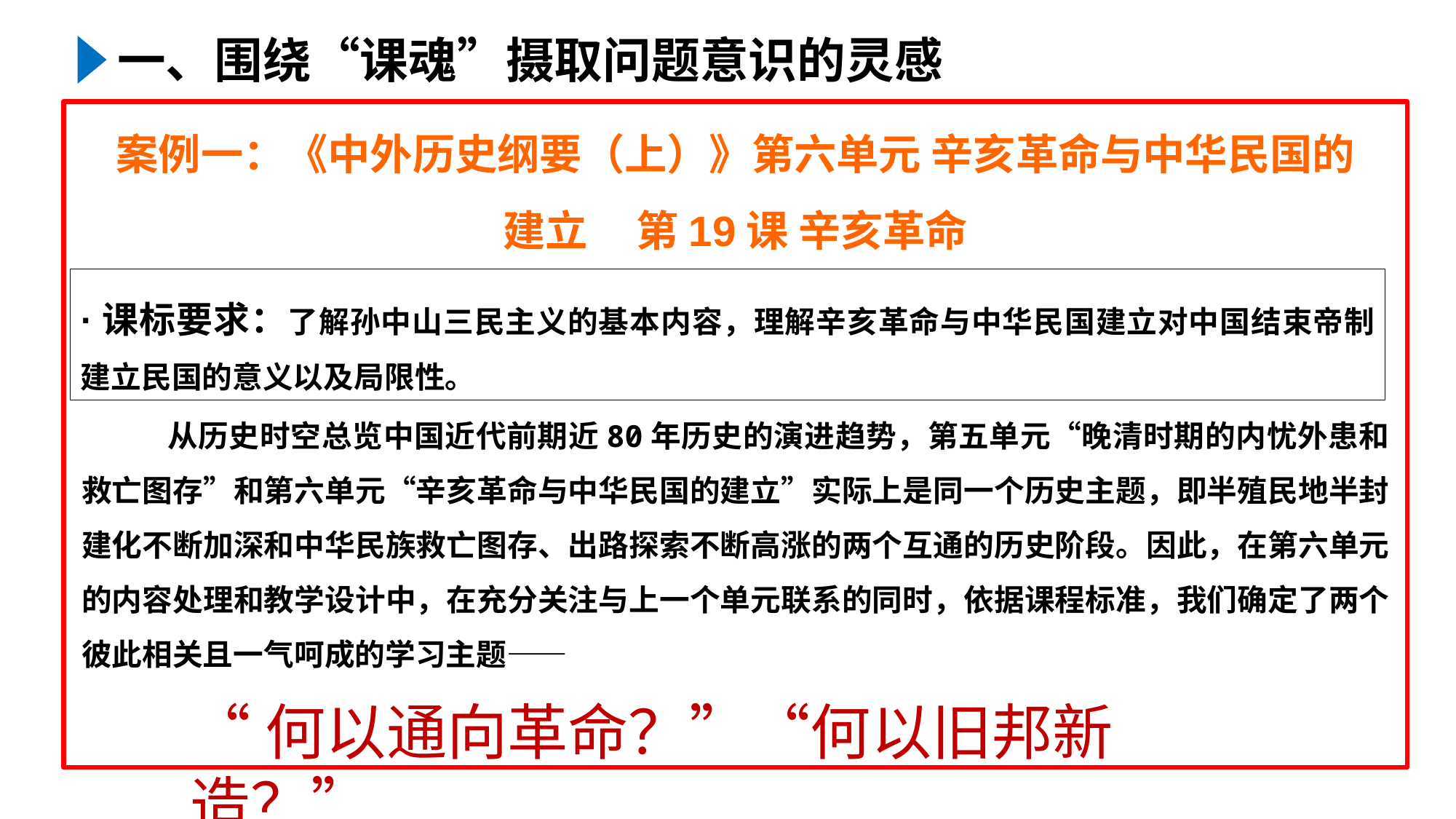

一、围绕“课魂”摄取问题意识的灵感

案例一：《中外历史纲要（上）》第六单元 辛亥革命与中华民国的建立     第19课 辛亥革命

·课标要求：了解孙中山三民主义的基本内容，理解辛亥革命与中华民国建立对中国结束帝制建立民国的意义以及局限性。
从历史时空总览中国近代前期近80年历史的演进趋势，第五单元“晚清时期的内忧外患和救亡图存”和第六单元“辛亥革命与中华民国的建立”实际上是同一个历史主题，即半殖民地半封建化不断加深和中华民族救亡图存、出路探索不断高涨的两个互通的历史阶段。因此，在第六单元的内容处理和教学设计中，在充分关注与上一个单元联系的同时，依据课程标准，我们确定了两个彼此相关且一气呵成的学习主题——
“何以通向革命？”“何以旧邦新造？”